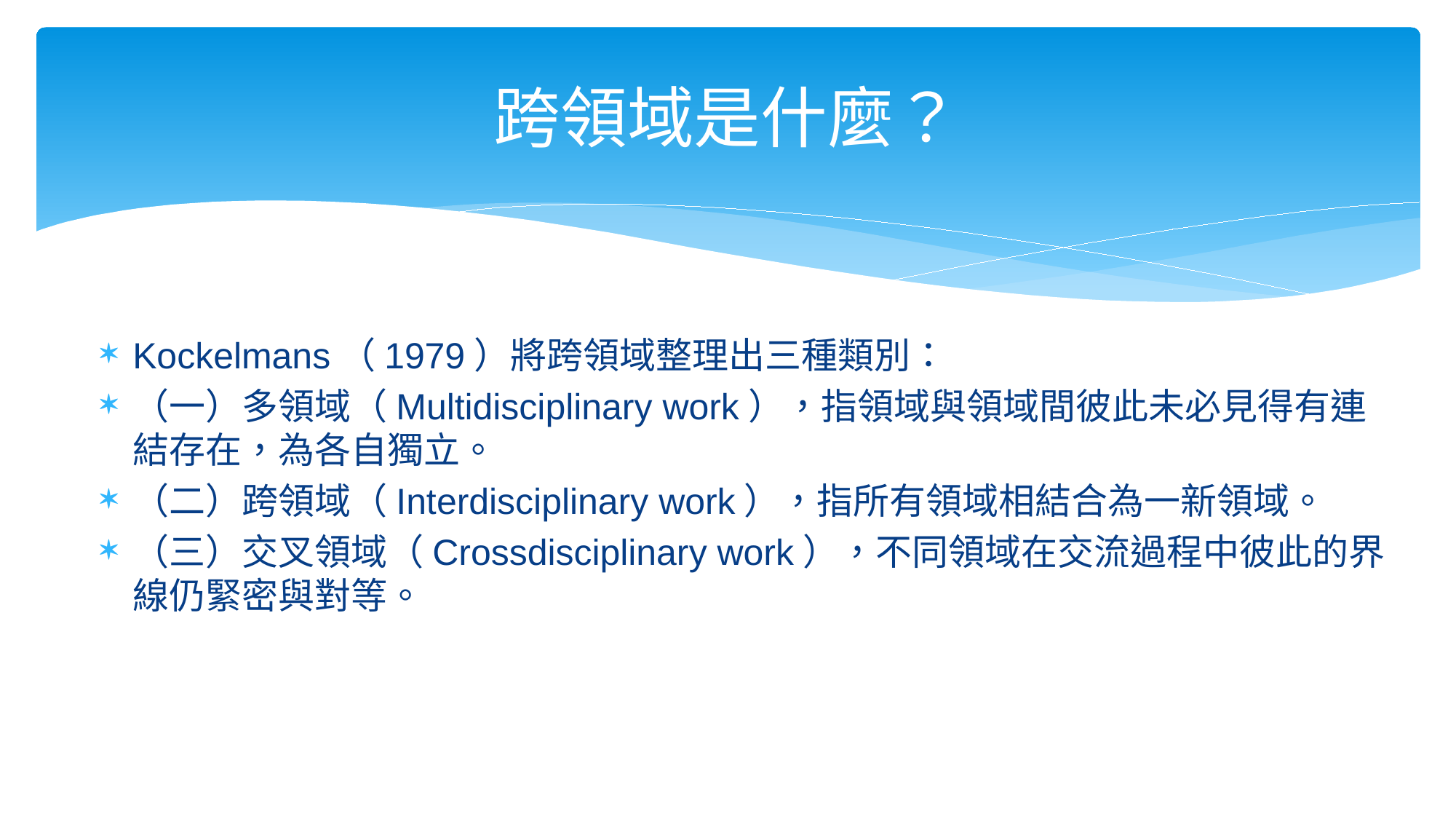

# 跨領域是什麼？
Kockelmans（1979）將跨領域整理出三種類別：
（一）多領域（Multidisciplinary work），指領域與領域間彼此未必見得有連結存在，為各自獨立。
（二）跨領域（Interdisciplinary work），指所有領域相結合為一新領域。
（三）交叉領域（Crossdisciplinary work），不同領域在交流過程中彼此的界線仍緊密與對等。